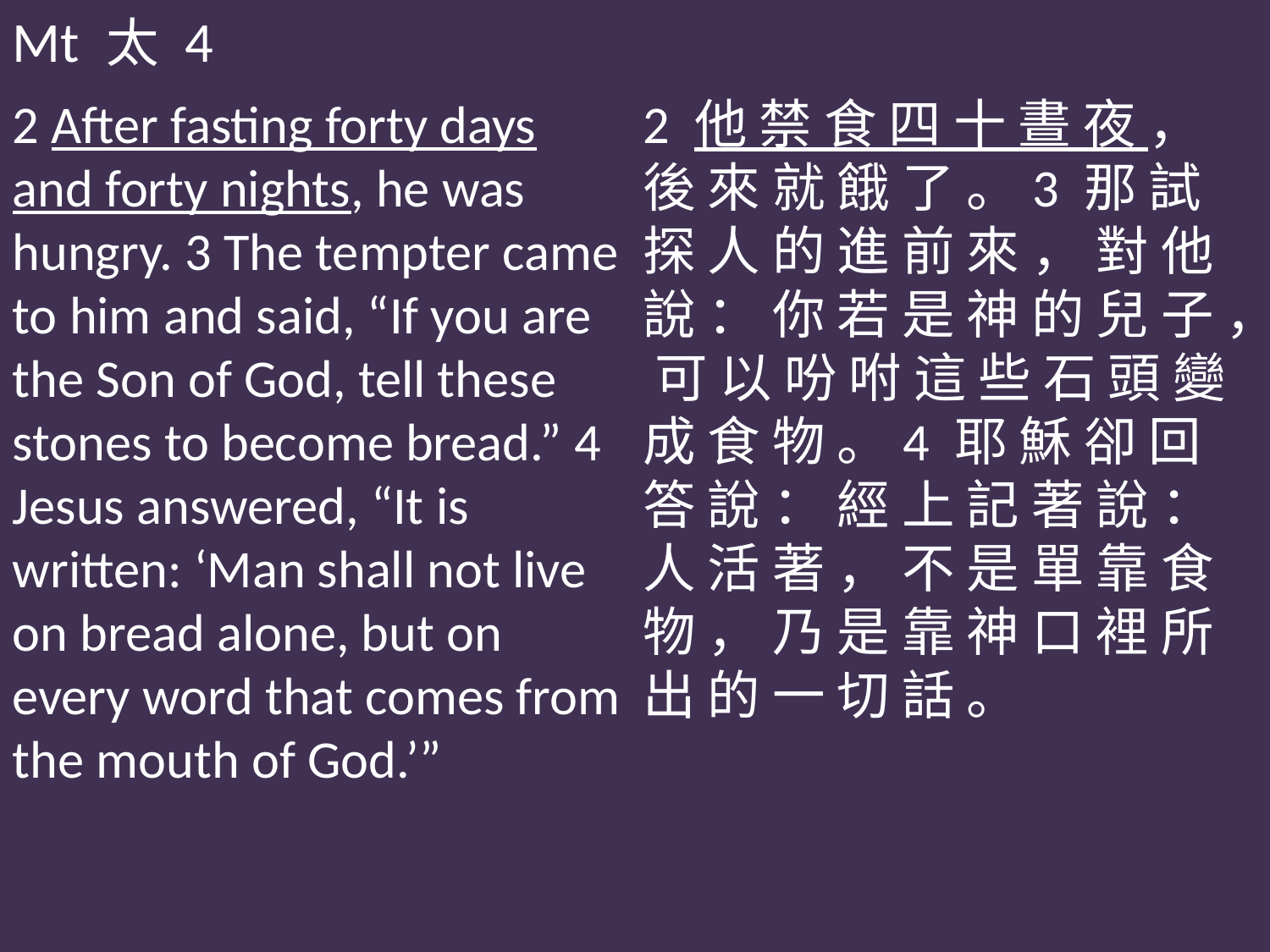

Mt 太 4
2 After fasting forty days and forty nights, he was hungry. 3 The tempter came to him and said, “If you are the Son of God, tell these stones to become bread.” 4 Jesus answered, “It is written: ‘Man shall not live on bread alone, but on every word that comes from the mouth of God.’”
2 他 禁 食 四 十 晝 夜 ， 後 來 就 餓 了 。3 那 試 探 人 的 進 前 來 ， 對 他 說 ： 你 若 是 神 的 兒 子 ， 可 以 吩 咐 這 些 石 頭 變 成 食 物 。4 耶 穌 卻 回 答 說 ： 經 上 記 著 說 ： 人 活 著 ， 不 是 單 靠 食 物 ， 乃 是 靠 神 口 裡 所 出 的 一 切 話 。